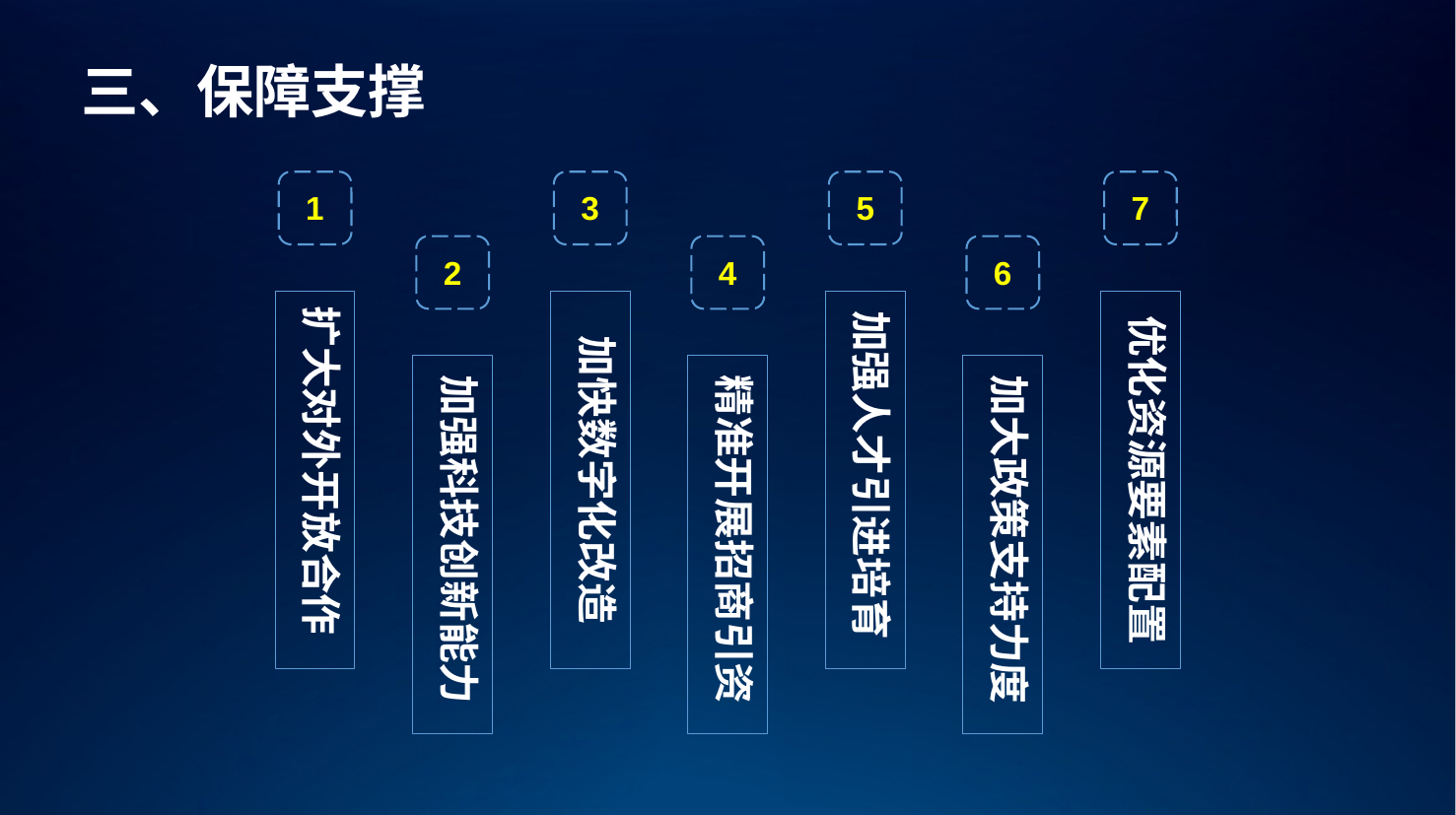

三、保障支撑

1
扩大对外开放合作

3
加快数字化改造

5
加强人才引进培育

7
优化资源要素配置

2
加强科技创新能力

4
精准开展招商引资

6
加大政策支持力度